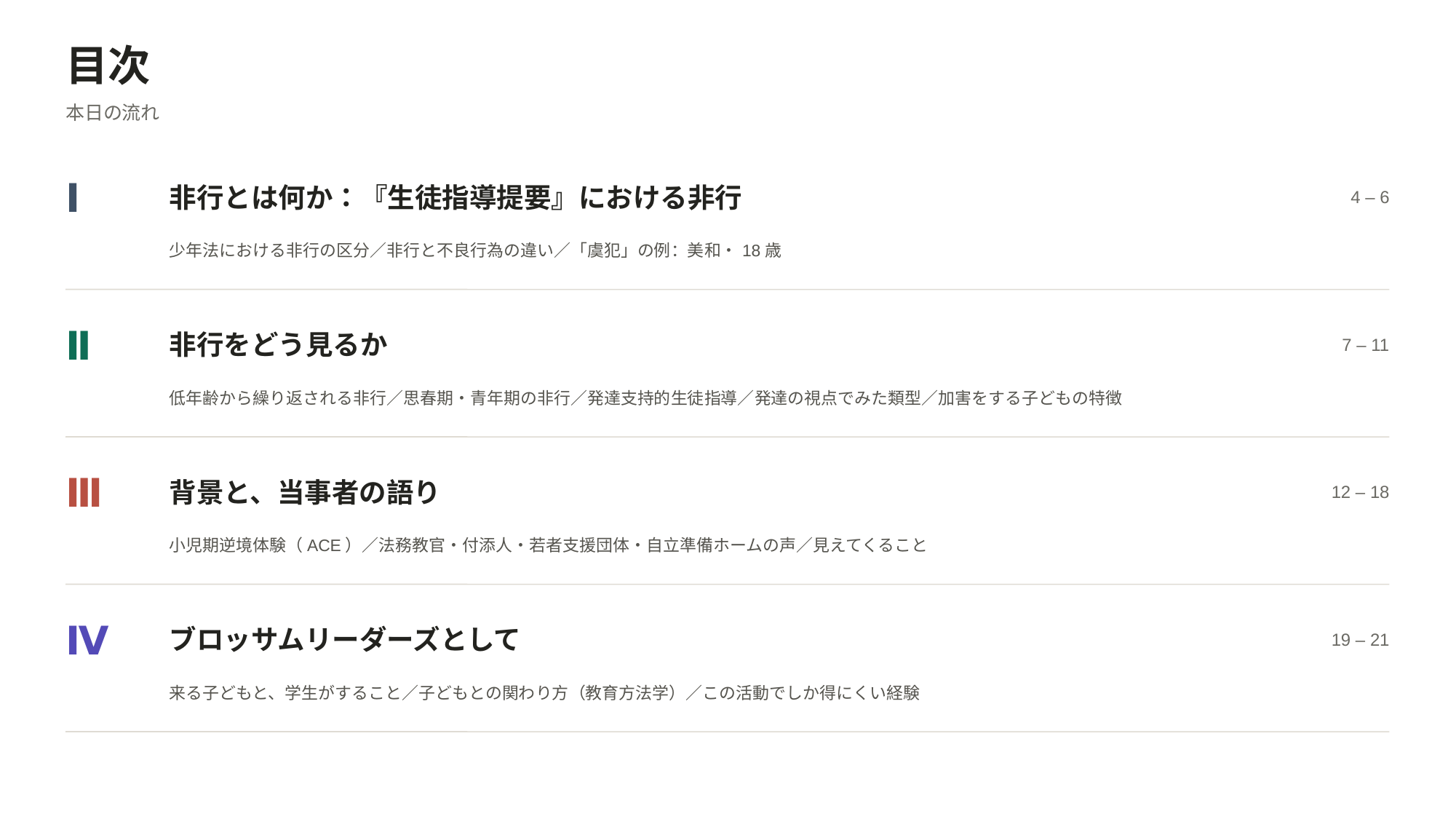

目次
本日の流れ
Ⅰ
非行とは何か：『生徒指導提要』における非行
4 – 6
少年法における非行の区分／非行と不良行為の違い／「虞犯」の例：美和・18歳

Ⅱ
非行をどう見るか
7 – 11
低年齢から繰り返される非行／思春期・青年期の非行／発達支持的生徒指導／発達の視点でみた類型／加害をする子どもの特徴

Ⅲ
背景と、当事者の語り
12 – 18
小児期逆境体験（ACE）／法務教官・付添人・若者支援団体・自立準備ホームの声／見えてくること

Ⅳ
ブロッサムリーダーズとして
19 – 21
来る子どもと、学生がすること／子どもとの関わり方（教育方法学）／この活動でしか得にくい経験